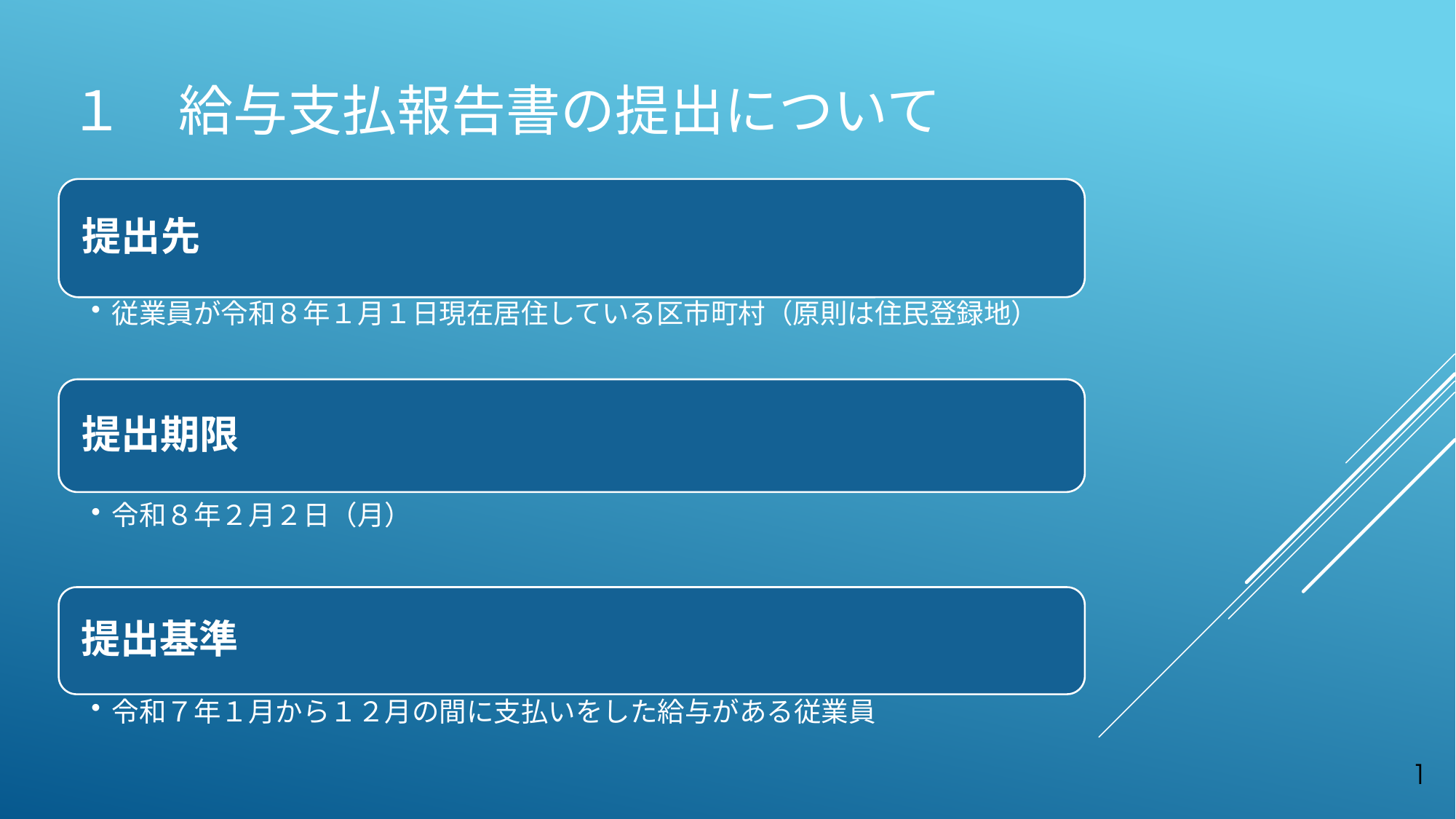

# １　給与支払報告書の提出について
提出先
従業員が令和８年１月１日現在居住している区市町村（原則は住民登録地）
提出期限
令和８年２月２日（月）
提出基準
令和７年１月から１２月の間に支払いをした給与がある従業員
1